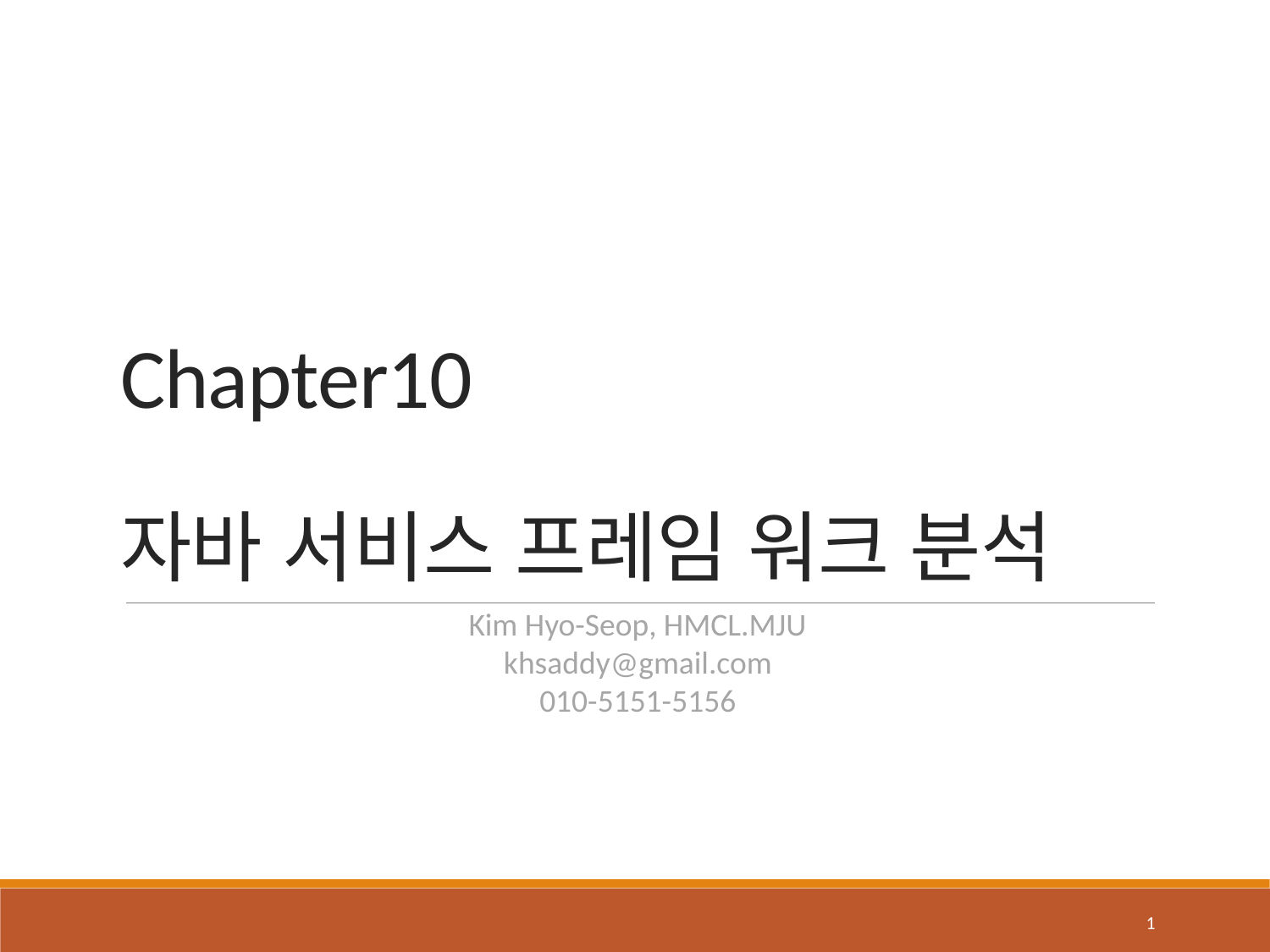

# Chapter10 자바 서비스 프레임 워크 분석
Kim Hyo-Seop, HMCL.MJU
khsaddy@gmail.com
010-5151-5156
1